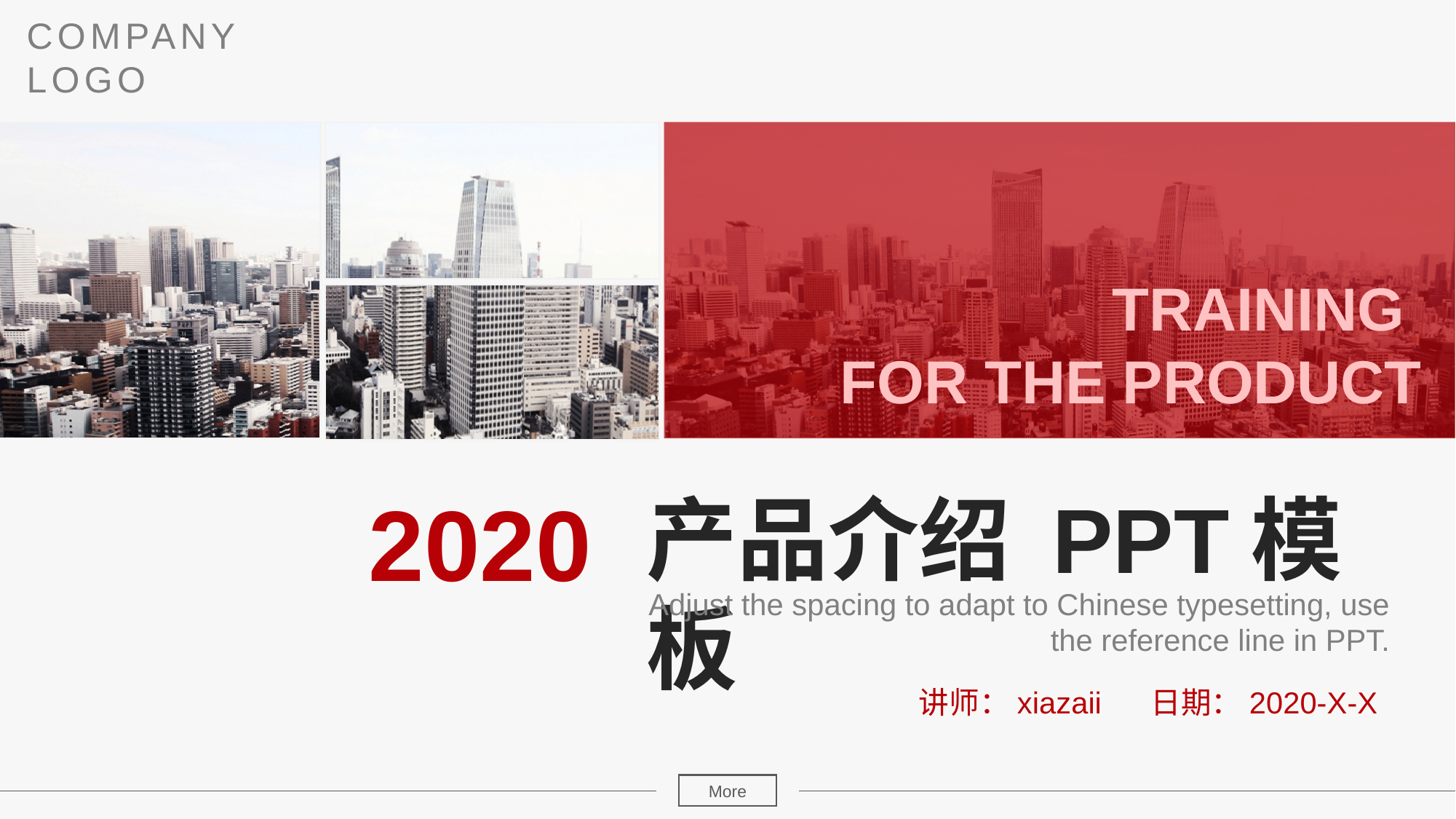

COMPANY
LOGO

TRAINING
FOR THE PRODUCT

2020
产品介绍 PPT模板
Adjust the spacing to adapt to Chinese typesetting, use the reference line in PPT.
讲师：xiazaii     日期：2020-X-X
More